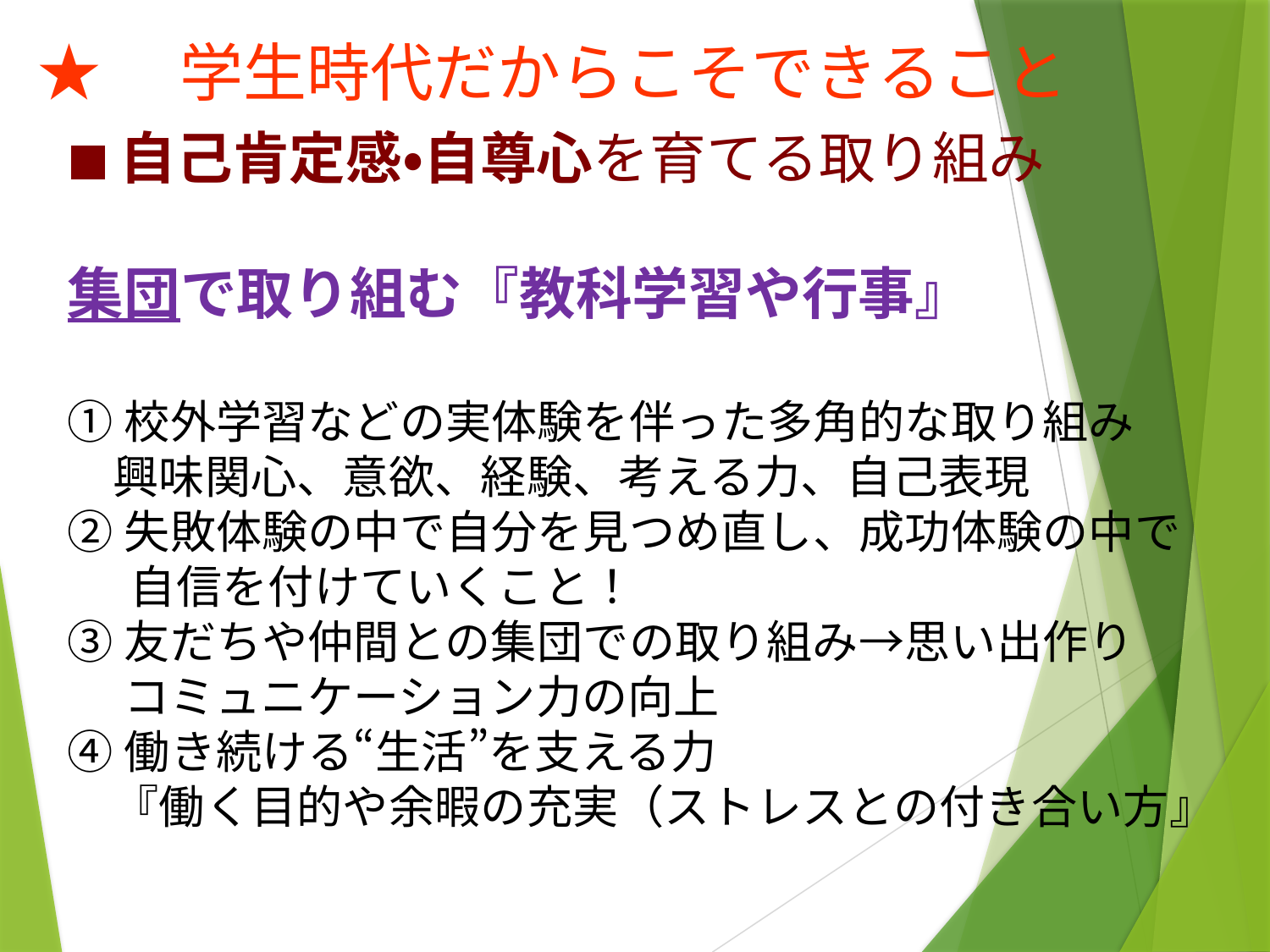

# ★　学生時代だからこそできること
■自己肯定感・自尊心を育てる取り組み

集団で取り組む『教科学習や行事』

①校外学習などの実体験を伴った多角的な取り組み
　興味関心、意欲、経験、考える力、自己表現
②失敗体験の中で自分を見つめ直し、成功体験の中で
     自信を付けていくこと！
③友だちや仲間との集団での取り組み→思い出作り
　 コミュニケーション力の向上
④働き続ける“生活”を支える力
　『働く目的や余暇の充実（ストレスとの付き合い方』